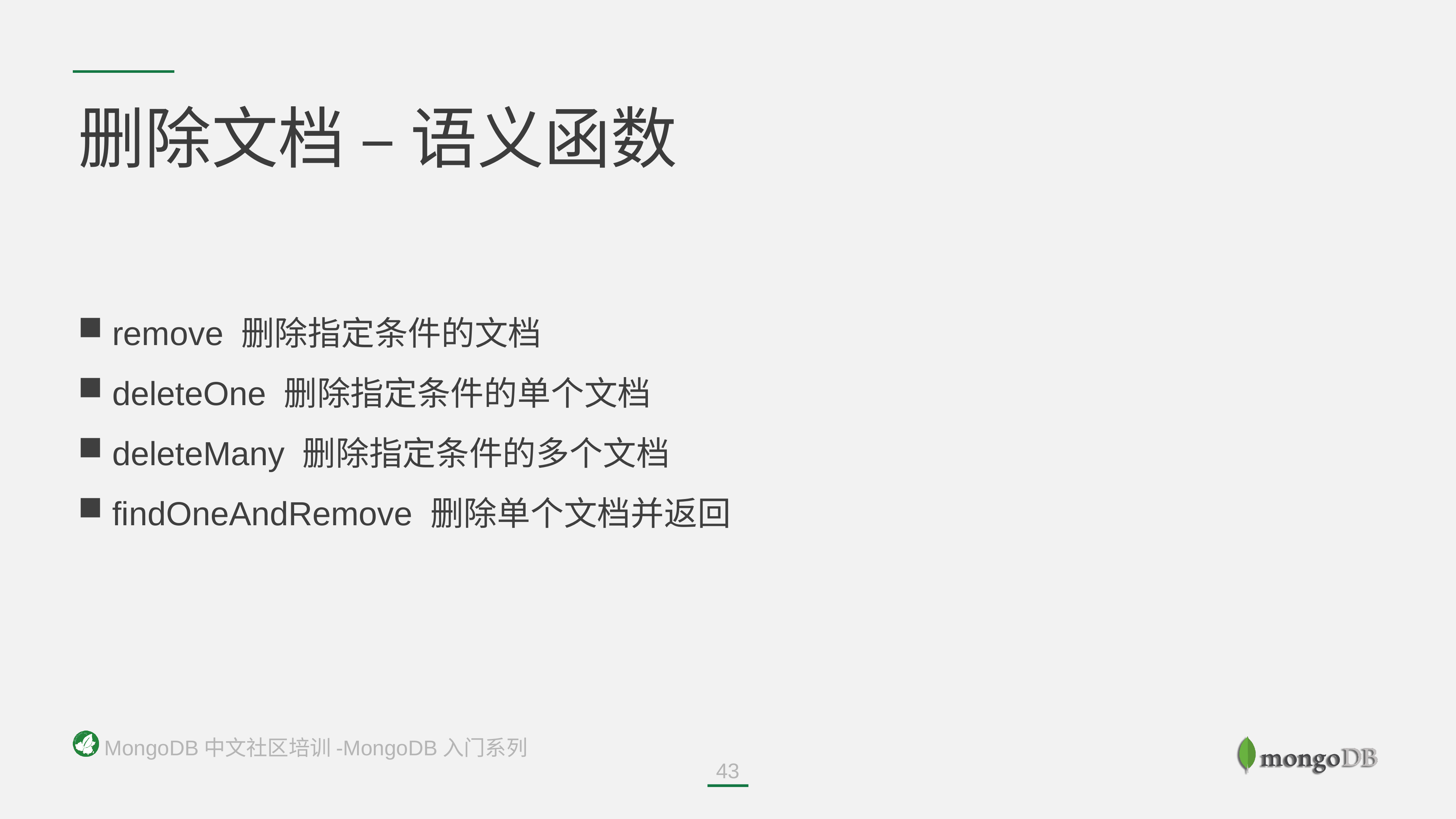

# 删除文档 – 语义函数
remove 删除指定条件的文档
deleteOne 删除指定条件的单个文档
deleteMany 删除指定条件的多个文档
findOneAndRemove 删除单个文档并返回